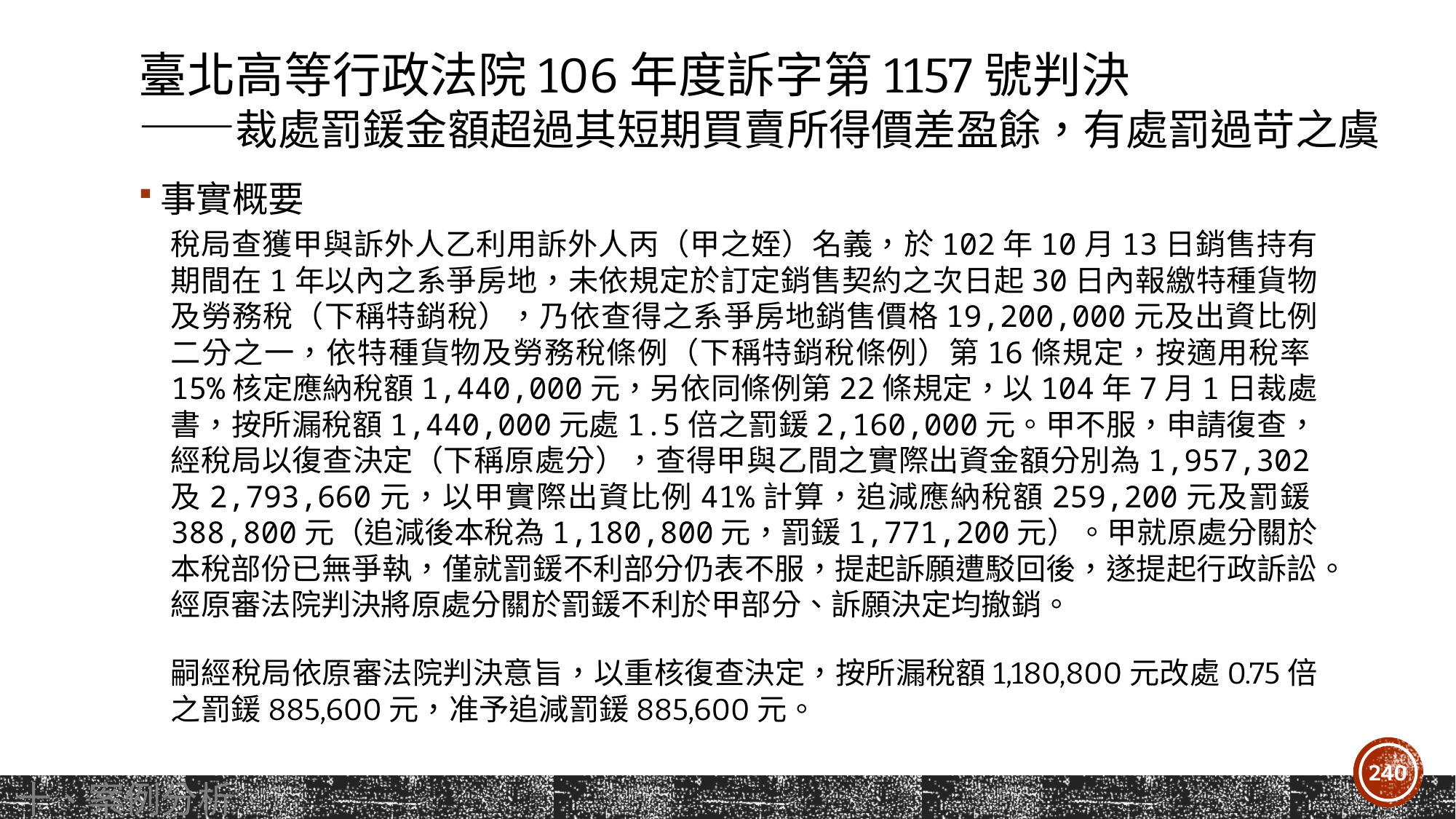

# 臺北高等行政法院106年度訴字第1157號判決 ——裁處罰鍰金額超過其短期買賣所得價差盈餘，有處罰過苛之虞
事實概要
稅局查獲甲與訴外人乙利用訴外人丙（甲之姪）名義，於102年10月13日銷售持有期間在1年以內之系爭房地，未依規定於訂定銷售契約之次日起30日內報繳特種貨物及勞務稅（下稱特銷稅），乃依查得之系爭房地銷售價格19,200,000元及出資比例二分之一，依特種貨物及勞務稅條例（下稱特銷稅條例）第16條規定，按適用稅率15%核定應納稅額1,440,000元，另依同條例第22條規定，以104年7月1日裁處書，按所漏稅額1,440,000元處1.5倍之罰鍰2,160,000元。甲不服，申請復查，經稅局以復查決定（下稱原處分），查得甲與乙間之實際出資金額分別為1,957,302及2,793,660元，以甲實際出資比例41%計算，追減應納稅額259,200元及罰鍰388,800元（追減後本稅為1,180,800元，罰鍰1,771,200元）。甲就原處分關於本稅部份已無爭執，僅就罰鍰不利部分仍表不服，提起訴願遭駁回後，遂提起行政訴訟。經原審法院判決將原處分關於罰鍰不利於甲部分、訴願決定均撤銷。

嗣經稅局依原審法院判決意旨，以重核復查決定，按所漏稅額1,180,800元改處0.75倍之罰鍰885,600元，准予追減罰鍰885,600元。

240